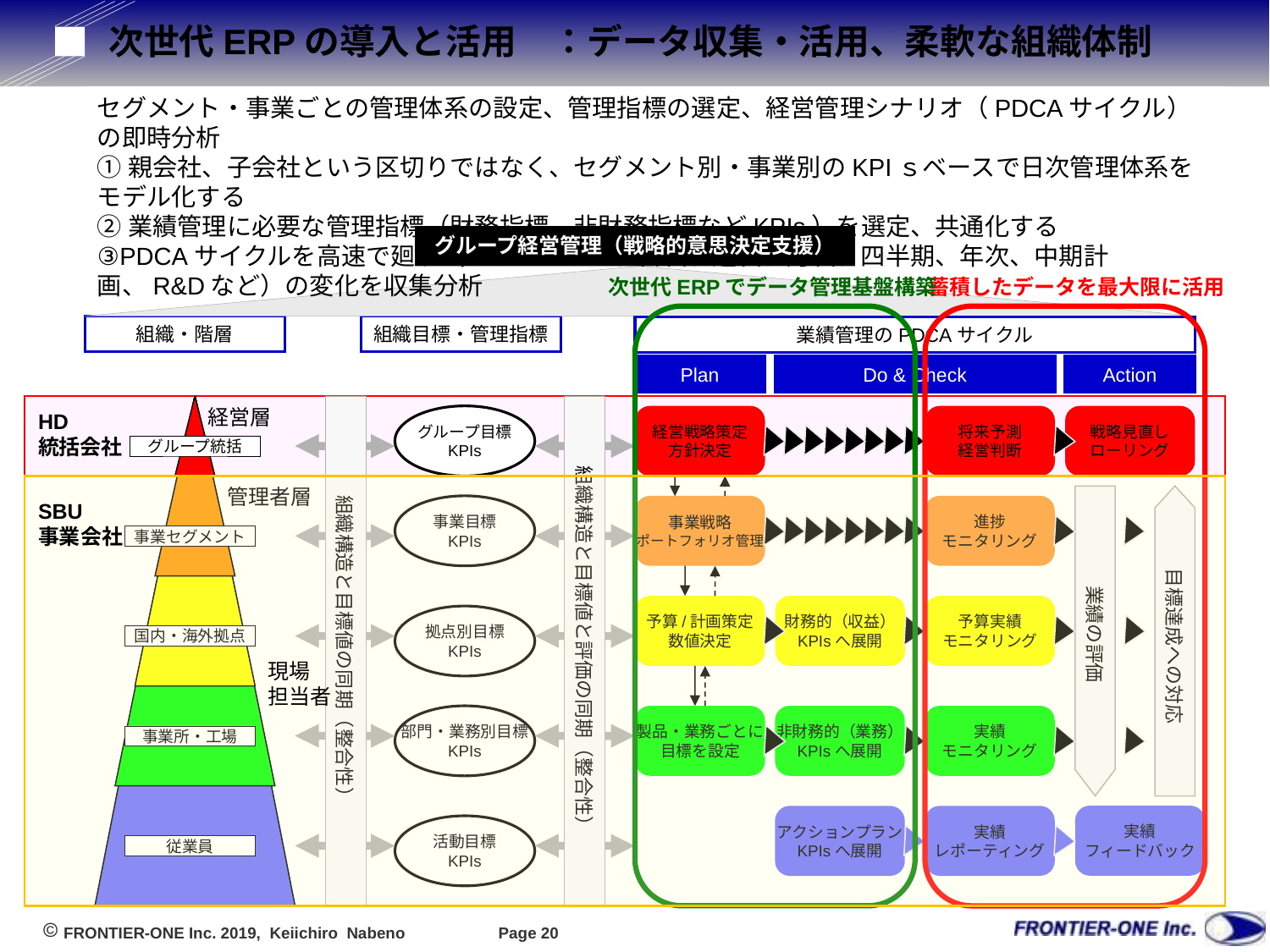

次世代ERPの導入と活用　：データ収集・活用、柔軟な組織体制
セグメント・事業ごとの管理体系の設定、管理指標の選定、経営管理シナリオ（PDCAサイクル）の即時分析
①親会社、子会社という区切りではなく、セグメント別・事業別のKPIｓベースで日次管理体系をモデル化する
②業績管理に必要な管理指標（財務指標、非財務指標などKPIs）を選定、共通化する
③PDCAサイクルを高速で廻す（リアルタイム、日次、週次、月次、四半期、年次、中期計画、R&Dなど）の変化を収集分析
グループ経営管理（戦略的意思決定支援）

次世代ERPでデータ管理基盤構築
蓄積したデータを最大限に活用

組織・階層
組織目標・管理指標
業績管理のPDCAサイクル
Plan
Do & Check
Action

組織構造と目標値の同期（整合性）
組織構造と目標値と評価の同期（整合性）
経営層
HD
統括会社
グループ目標
KPIs
経営戦略策定
方針決定
将来予測
経営判断
戦略見直し
ローリング

グループ統括

管理者層
SBU
事業会社
事業目標
KPIs
事業戦略
ポートフォリオ管理
進捗
モニタリング

事業セグメント

予算/計画策定
数値決定
財務的（収益）
KPIsへ展開
予算実績
モニタリング
拠点別目標
KPIs

目標達成への対応
業績の評価
国内・海外拠点

現場
担当者

部門・業務別目標
KPIs
製品・業務ごとに
目標を設定
非財務的（業務）
KPIsへ展開
実績
モニタリング
事業所・工場

実績
フィードバック
アクションプラン
KPIsへ展開
実績
レポーティング
活動目標
KPIs

従業員